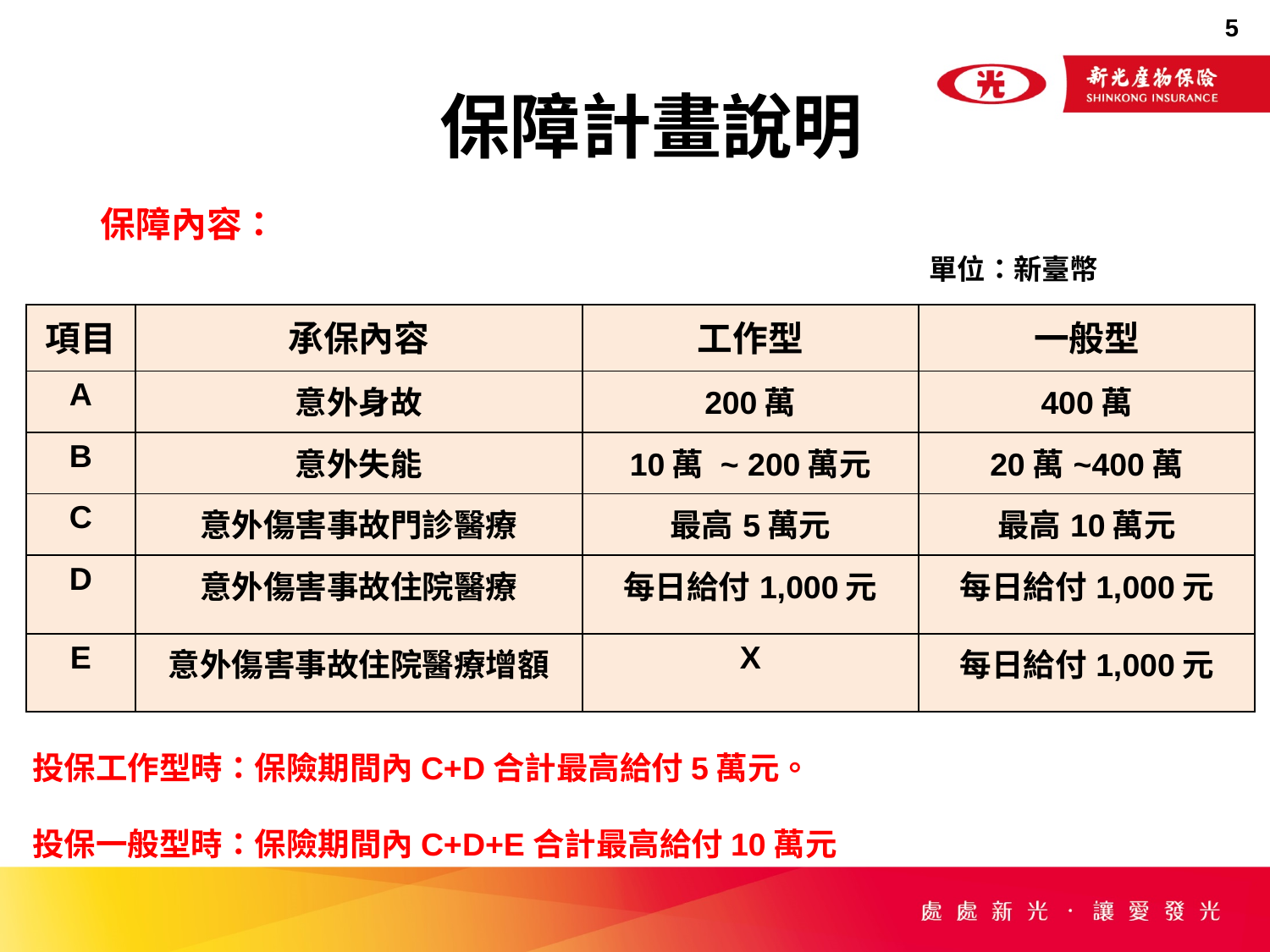

保障計畫說明
保障內容：
                                                                                                      單位：新臺幣

| 項目 | 承保內容 | 工作型 | 一般型 |
| --- | --- | --- | --- |
| A | 意外身故 | 200萬 | 400萬 |
| B | 意外失能 | 10萬 ~ 200萬元 | 20萬~400萬 |
| C | 意外傷害事故門診醫療 | 最高5萬元 | 最高10萬元 |
| D | 意外傷害事故住院醫療 | 每日給付1,000元 | 每日給付1,000元 |
| E | 意外傷害事故住院醫療增額 | X | 每日給付1,000元 |

投保工作型時：保險期間內C+D合計最高給付5萬元。

投保一般型時：保險期間內C+D+E合計最高給付10萬元